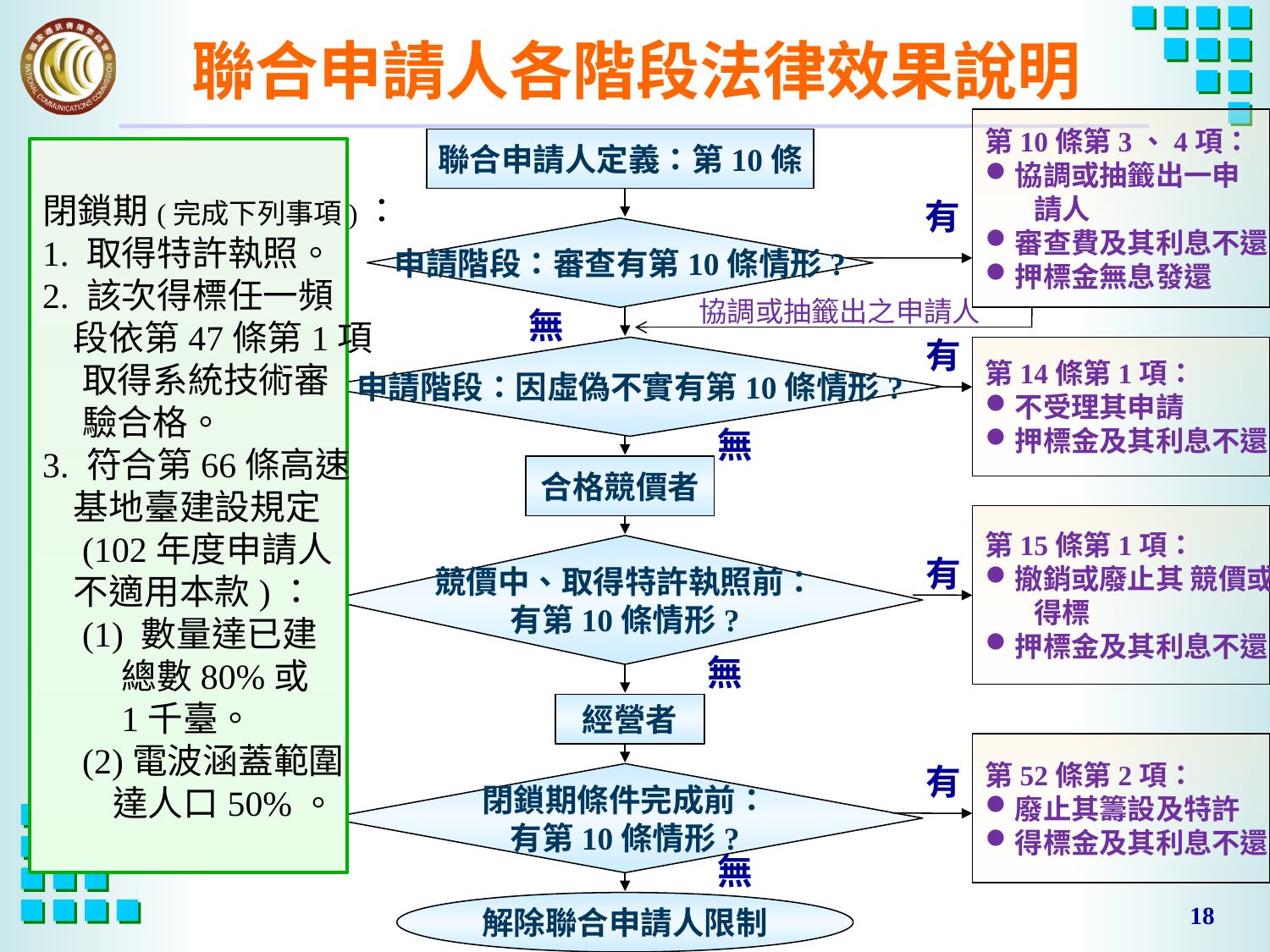

# 聯合申請人各階段法律效果說明
第10條第3、4項：
協調或抽籤出一申
   請人
審查費及其利息不還
押標金無息發還
聯合申請人定義：第10條
閉鎖期(完成下列事項)：
1. 取得特許執照。
2. 該次得標任一頻
    段依第47條第1項
    取得系統技術審
    驗合格。
3. 符合第66條高速
    基地臺建設規定
    (102年度申請人
    不適用本款)：
    (1) 數量達已建
         總數80%或
         1千臺。
    (2)電波涵蓋範圍
         達人口50%。
有
申請階段：審查有第10條情形?
協調或抽籤出之申請人
無
有
申請階段：因虛偽不實有第10條情形?
第14條第1項：
不受理其申請
押標金及其利息不還
無
合格競價者
第15條第1項：
撤銷或廢止其 競價或
   得標
押標金及其利息不還
競價中、取得特許執照前：
有第10條情形?
有
無
經營者
第52條第2項：
廢止其籌設及特許
得標金及其利息不還
有
閉鎖期條件完成前：
有第10條情形?
無
解除聯合申請人限制